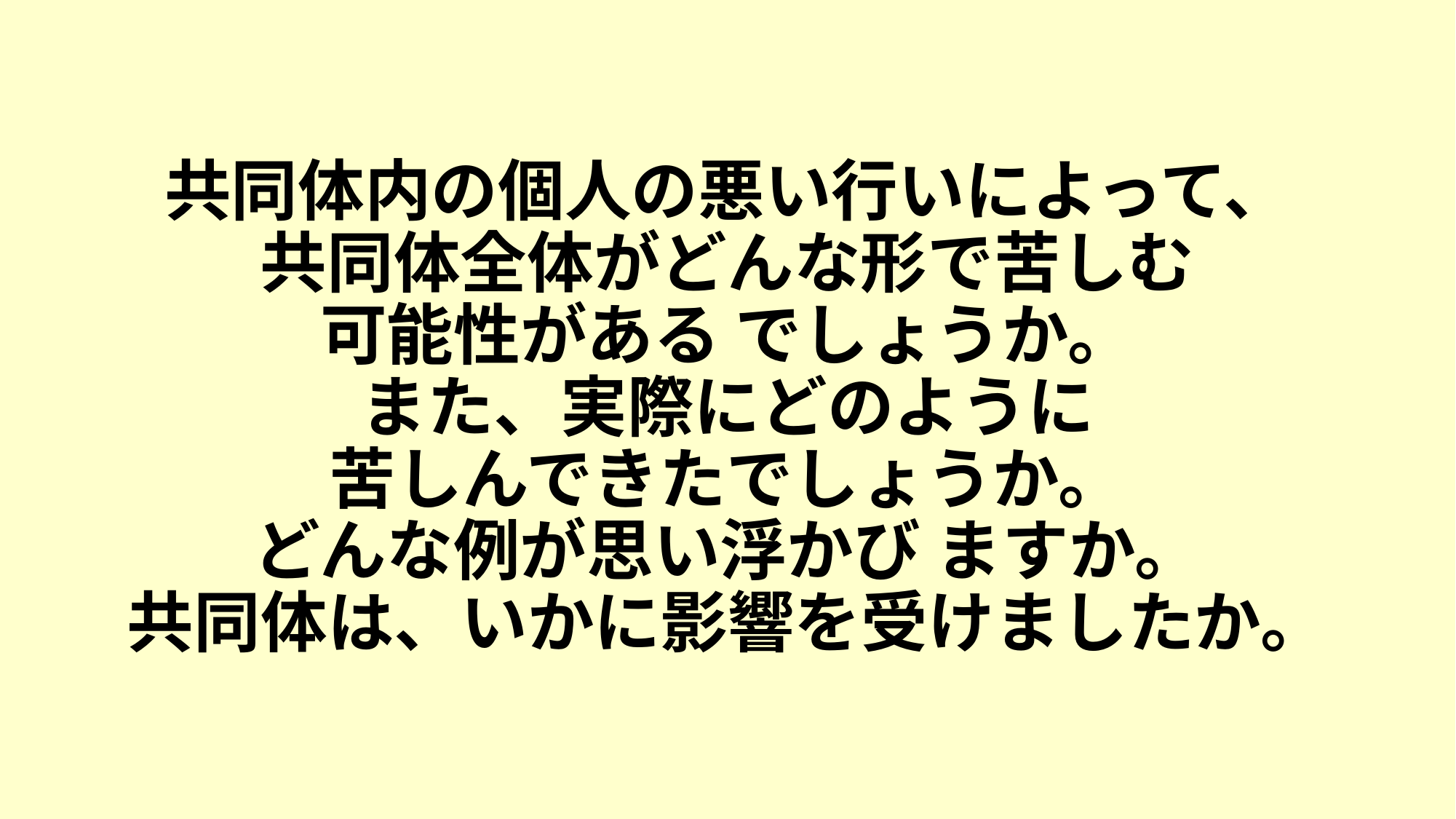

# 共同体内の個人の悪い行いによって、 共同体全体がどんな形で苦しむ 可能性がある でしょうか。 また、実際にどのように 苦しんできたでしょうか。 どんな例が思い浮かび ますか。 共同体は、いかに影響を受けましたか。